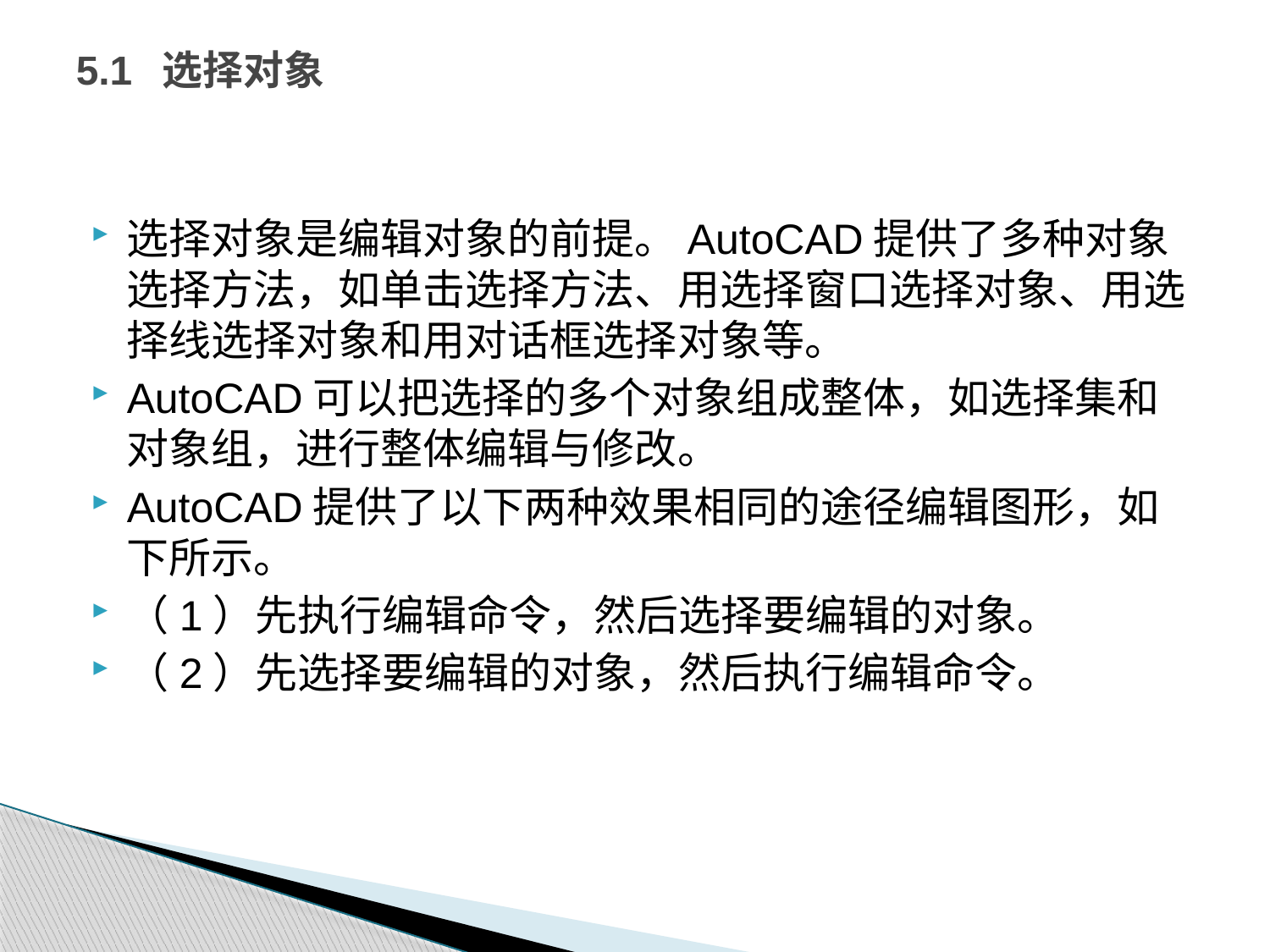

# 5.1  选择对象
选择对象是编辑对象的前提。AutoCAD提供了多种对象选择方法，如单击选择方法、用选择窗口选择对象、用选择线选择对象和用对话框选择对象等。
AutoCAD可以把选择的多个对象组成整体，如选择集和对象组，进行整体编辑与修改。
AutoCAD提供了以下两种效果相同的途径编辑图形，如下所示。
（1）先执行编辑命令，然后选择要编辑的对象。
（2）先选择要编辑的对象，然后执行编辑命令。